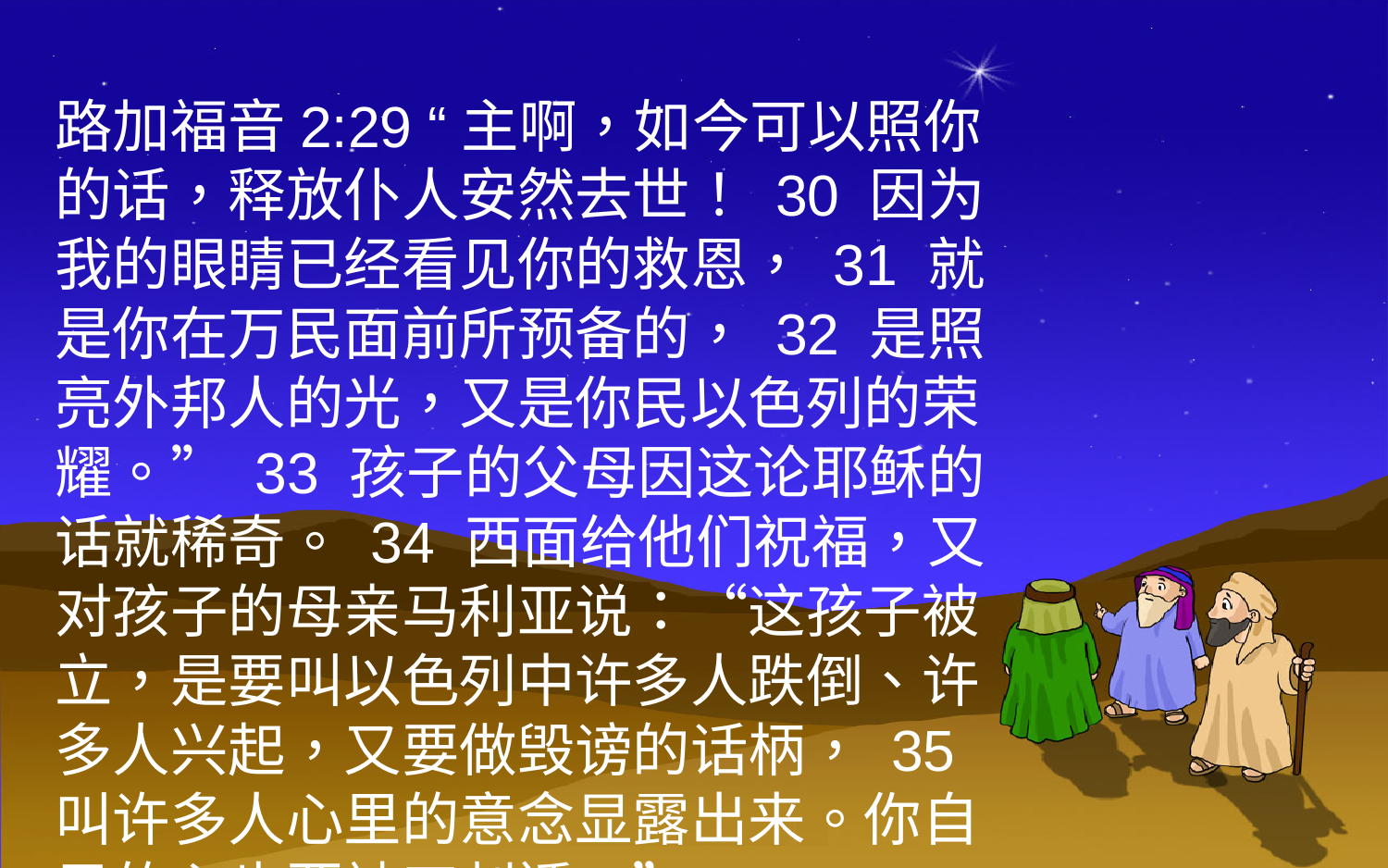

路加福音2:29 “主啊，如今可以照你的话，释放仆人安然去世！ 30 因为我的眼睛已经看见你的救恩， 31 就是你在万民面前所预备的， 32 是照亮外邦人的光，又是你民以色列的荣耀。” 33 孩子的父母因这论耶稣的话就稀奇。 34 西面给他们祝福，又对孩子的母亲马利亚说：“这孩子被立，是要叫以色列中许多人跌倒、许多人兴起，又要做毁谤的话柄， 35 叫许多人心里的意念显露出来。你自己的心也要被刀刺透。”